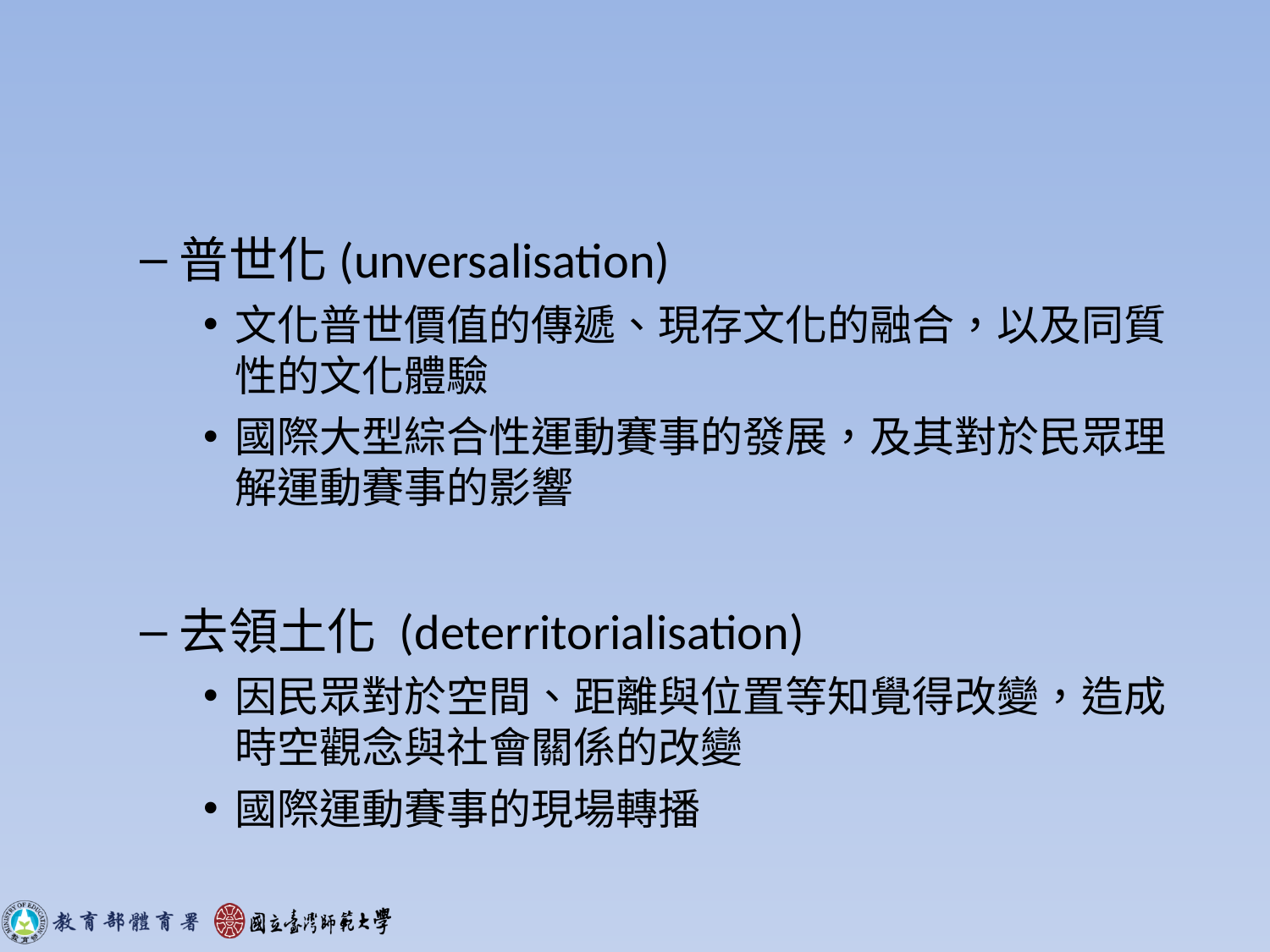

#
普世化(unversalisation)
文化普世價值的傳遞、現存文化的融合，以及同質性的文化體驗
國際大型綜合性運動賽事的發展，及其對於民眾理解運動賽事的影響

去領土化 (deterritorialisation)
因民眾對於空間、距離與位置等知覺得改變，造成時空觀念與社會關係的改變
國際運動賽事的現場轉播